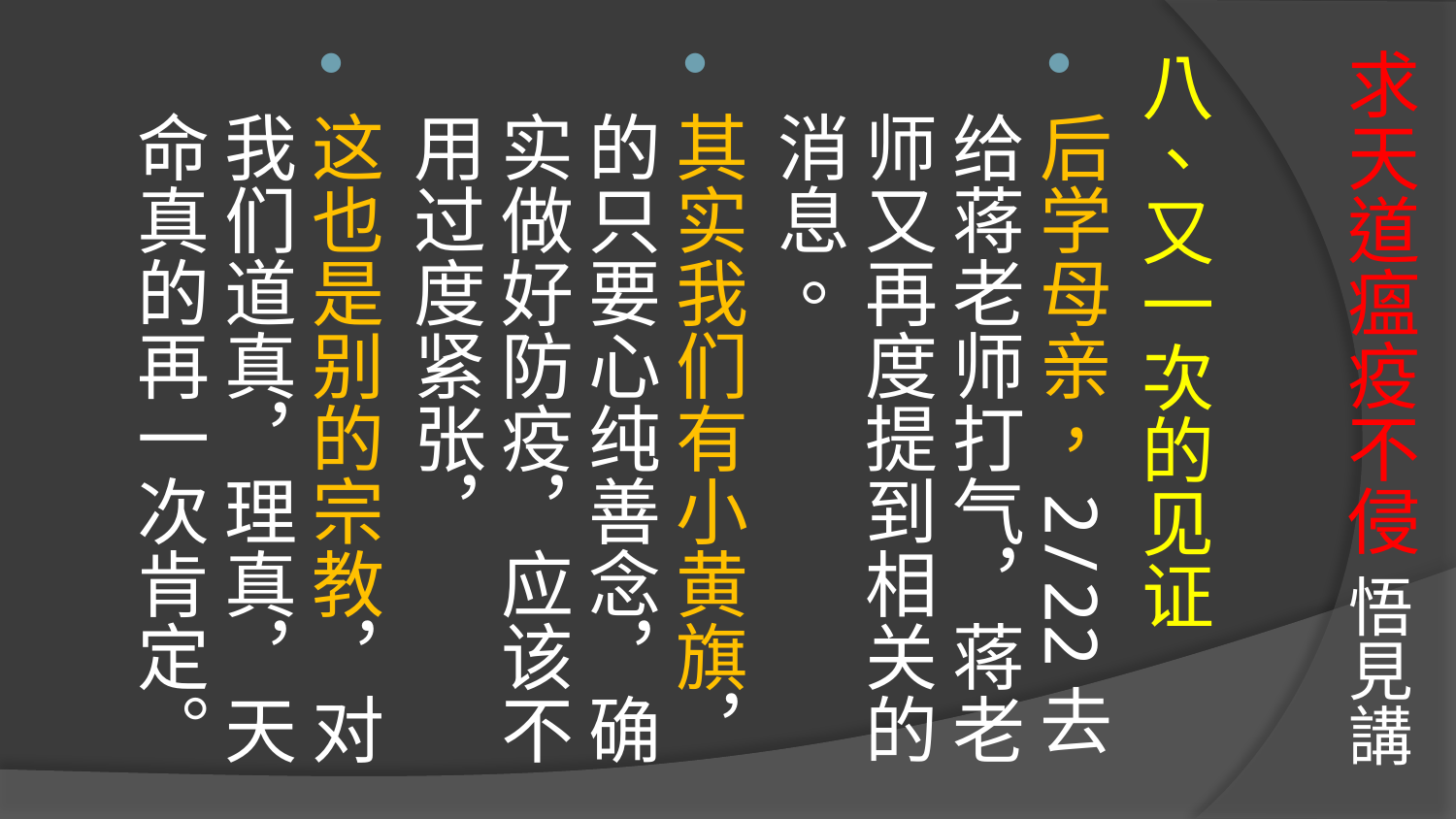

# 求天道瘟疫不侵 悟見講
八、又一次的见证
后学母亲，2/22去给蒋老师打气，蒋老师又再度提到相关的消息。
其实我们有小黄旗，的只要心纯善念，确实做好防疫，应该不用过度紧张，
这也是别的宗教，对我们道真，理真，天命真的再一次肯定。